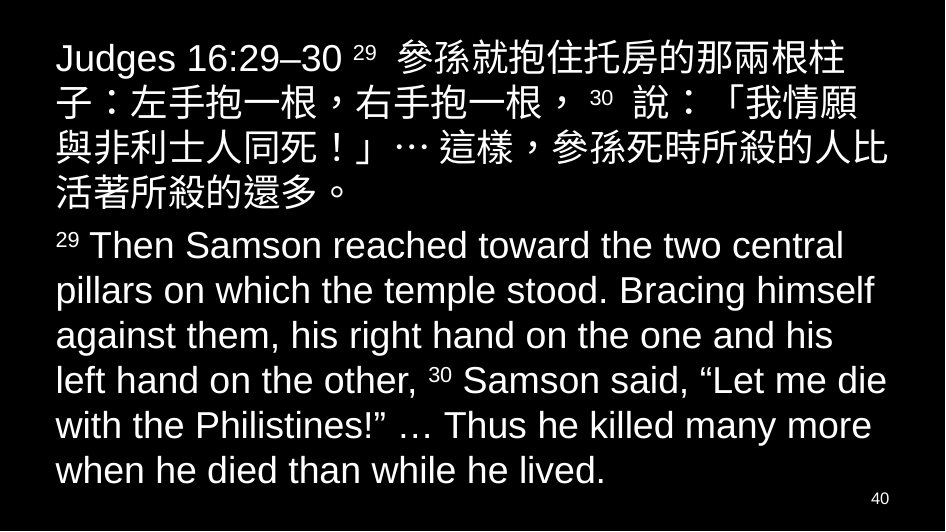

Judges 16:29–30 29 參孫就抱住托房的那兩根柱子：左手抱一根，右手抱一根，30 說：「我情願與非利士人同死！」… 這樣，參孫死時所殺的人比活著所殺的還多。
29 Then Samson reached toward the two central pillars on which the temple stood. Bracing himself against them, his right hand on the one and his left hand on the other, 30 Samson said, “Let me die with the Philistines!” … Thus he killed many more when he died than while he lived.

40